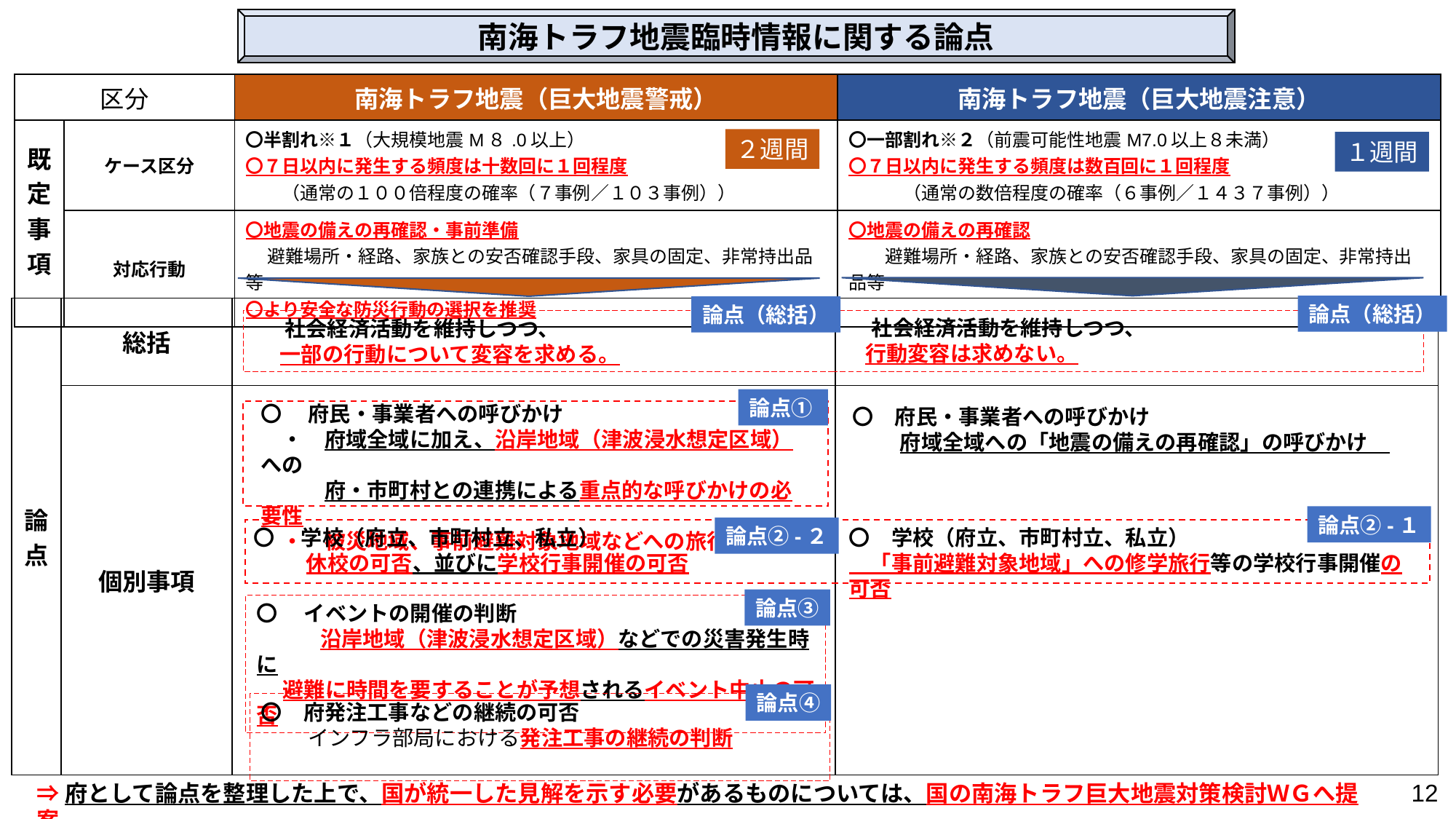

南海トラフ地震臨時情報に関する論点
| 区分 |  | 南海トラフ地震（巨大地震警戒） | 南海トラフ地震（巨大地震注意） |
| --- | --- | --- | --- |
| 既定事項 | ケース区分 | 〇半割れ※１（大規模地震M８.0以上） 〇７日以内に発生する頻度は十数回に１回程度 　　（通常の１００倍程度の確率（７事例／１０３事例）） | 〇一部割れ※２（前震可能性地震M7.0以上８未満） 〇７日以内に発生する頻度は数百回に１回程度 　　　（通常の数倍程度の確率（６事例／１４３７事例）） |
|  | 対応行動 | 〇地震の備えの再確認・事前準備 　 避難場所・経路、家族との安否確認手段、家具の固定、非常持出品等 〇より安全な防災行動の選択を推奨 | 〇地震の備えの再確認 　　避難場所・経路、家族との安否確認手段、家具の固定、非常持出品等 |
２週間
１週間

論点（総括）
論点（総括）
| 論点 | 総括 |  |  |
| --- | --- | --- | --- |
|  | 個別事項 |  |  |
　社会経済活動を維持しつつ、
  行動変容は求めない。
 　社会経済活動を維持しつつ、
　 一部の行動について変容を求める。
論点①
〇　 府民・事業者への呼びかけ
　・　府域全域に加え、沿岸地域（津波浸水想定区域）への
　　　府・市町村との連携による重点的な呼びかけの必要性
　・　被災地域、事前避難対象地域などへの旅行は回避
〇　府民・事業者への呼びかけ
　　 府域全域への「地震の備えの再確認」の呼びかけ

論点②-１
論点②-２
〇　 学校（府立、市町村立、私立）
　　  休校の可否、並びに学校行事開催の可否
〇　学校（府立、市町村立、私立）
　「事前避難対象地域」への修学旅行等の学校行事開催の可否

論点③
〇　 イベントの開催の判断
　　　沿岸地域（津波浸水想定区域）などでの災害発生時に
　 避難に時間を要することが予想されるイベント中止の可否
論点④
〇　府発注工事などの継続の可否
　　 インフラ部局における発注工事の継続の判断
12
⇒府として論点を整理した上で、国が統一した見解を示す必要があるものについては、国の南海トラフ巨大地震対策検討ＷＧへ提案
12